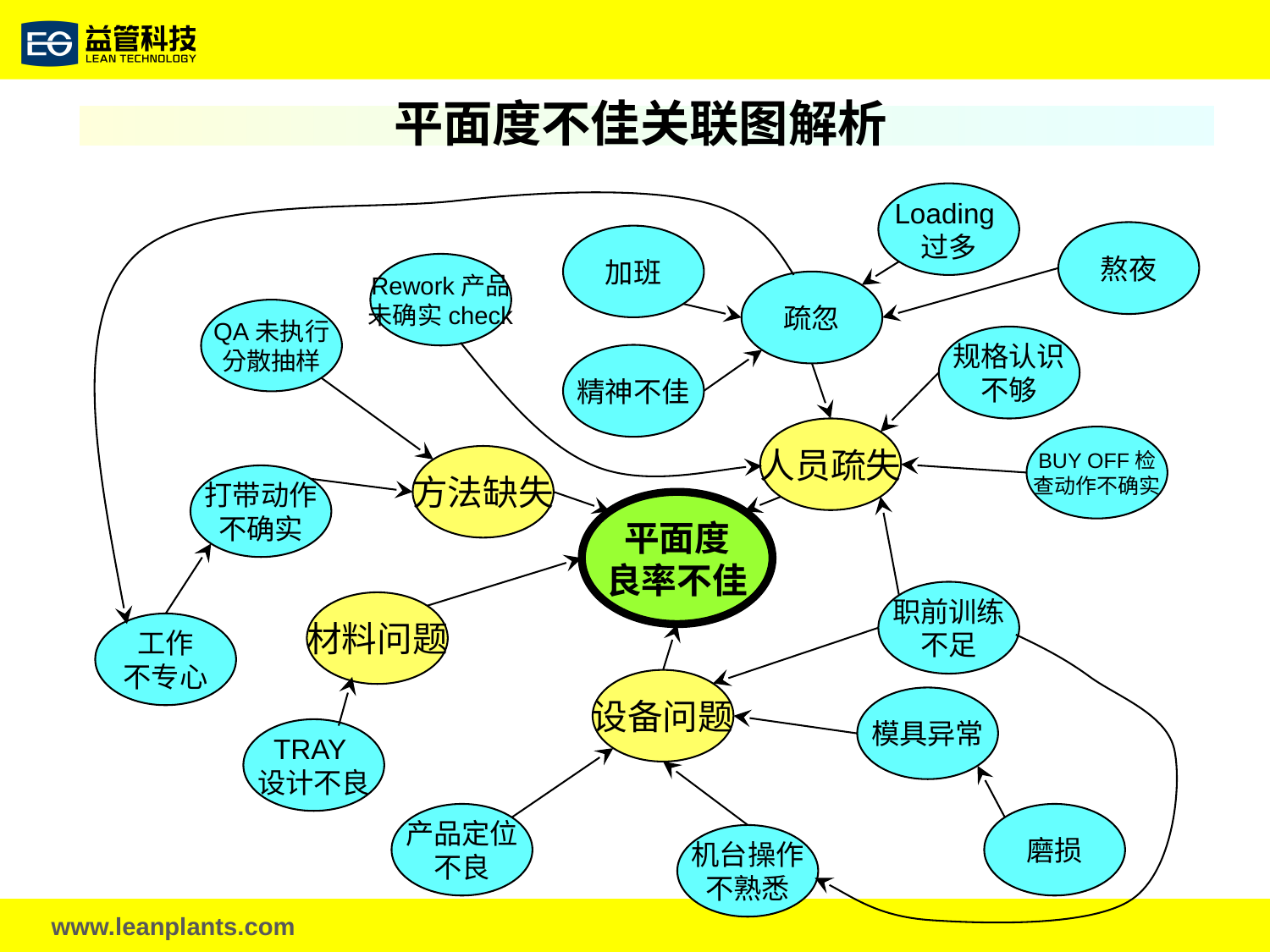

平面度不佳关联图解析
Loading
过多

熬夜
加班
Rework产品
未确实check
疏忽
QA未执行
分散抽样
规格认识
不够

精神不佳
人员疏失
BUY OFF检
查动作不确实
方法缺失
打带动作
不确实
平面度
良率不佳
职前训练
不足
材料问题
工作
不专心

设备问题
模具异常
TRAY
设计不良
产品定位
不良
磨损
机台操作
不熟悉
20